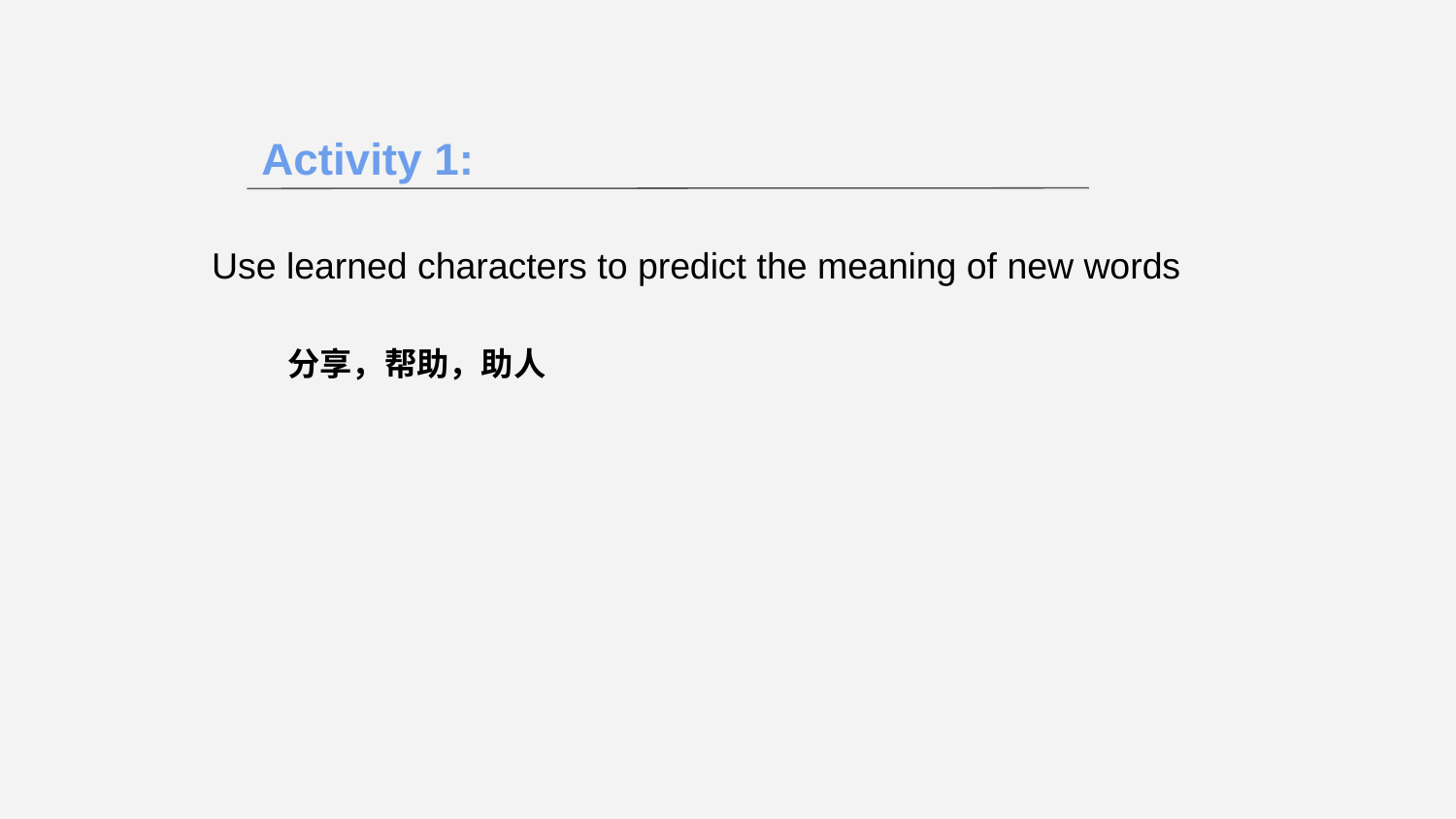

Activity 1:

Use learned characters to predict the meaning of new words
   分享，帮助，助人